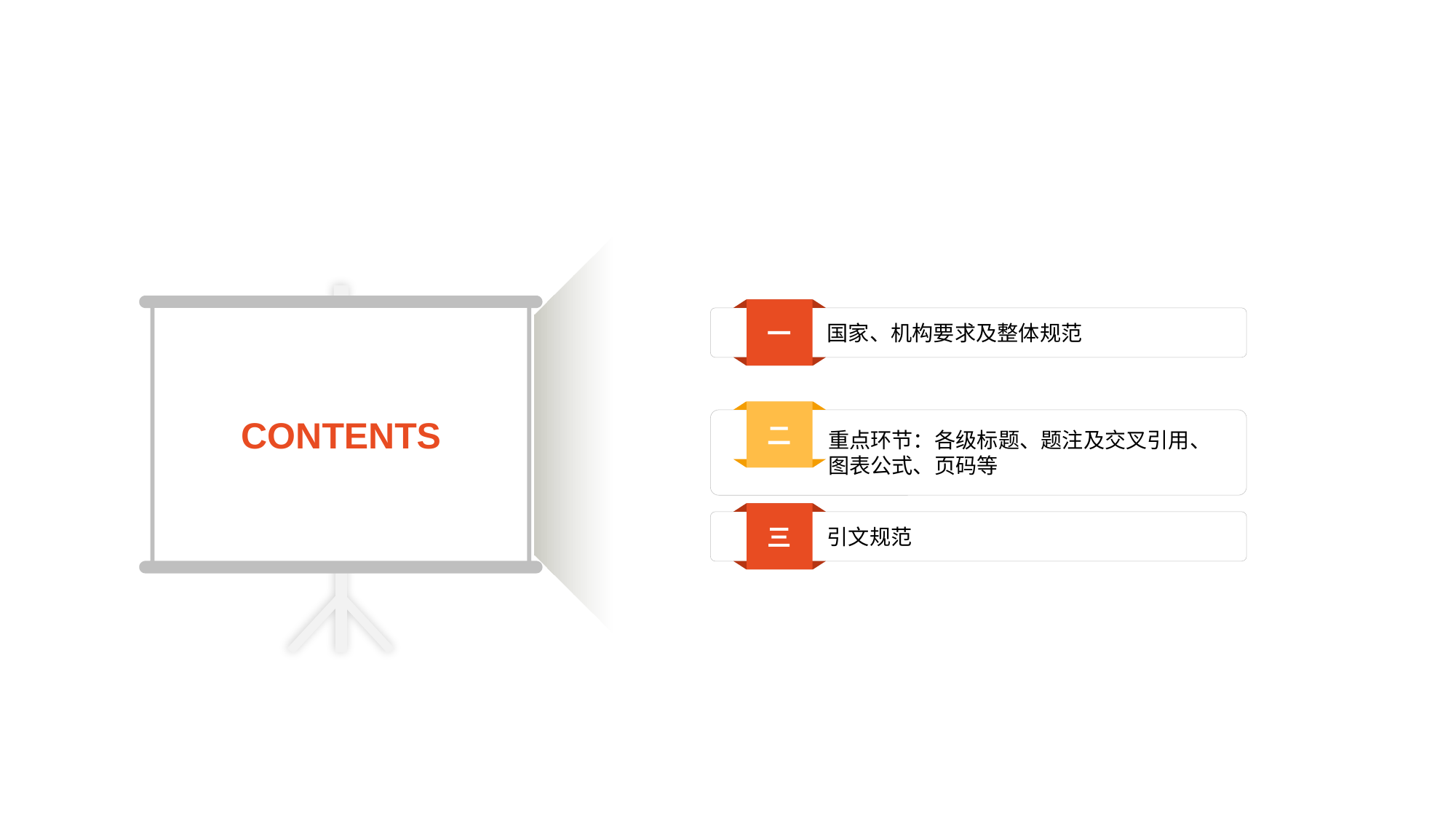

一

                     国家、机构要求及整体规范

CON TENTS

二

                     重点环节：各级标题、题注及交叉引用、
                     图表公式、页码等

三

                     引文规范